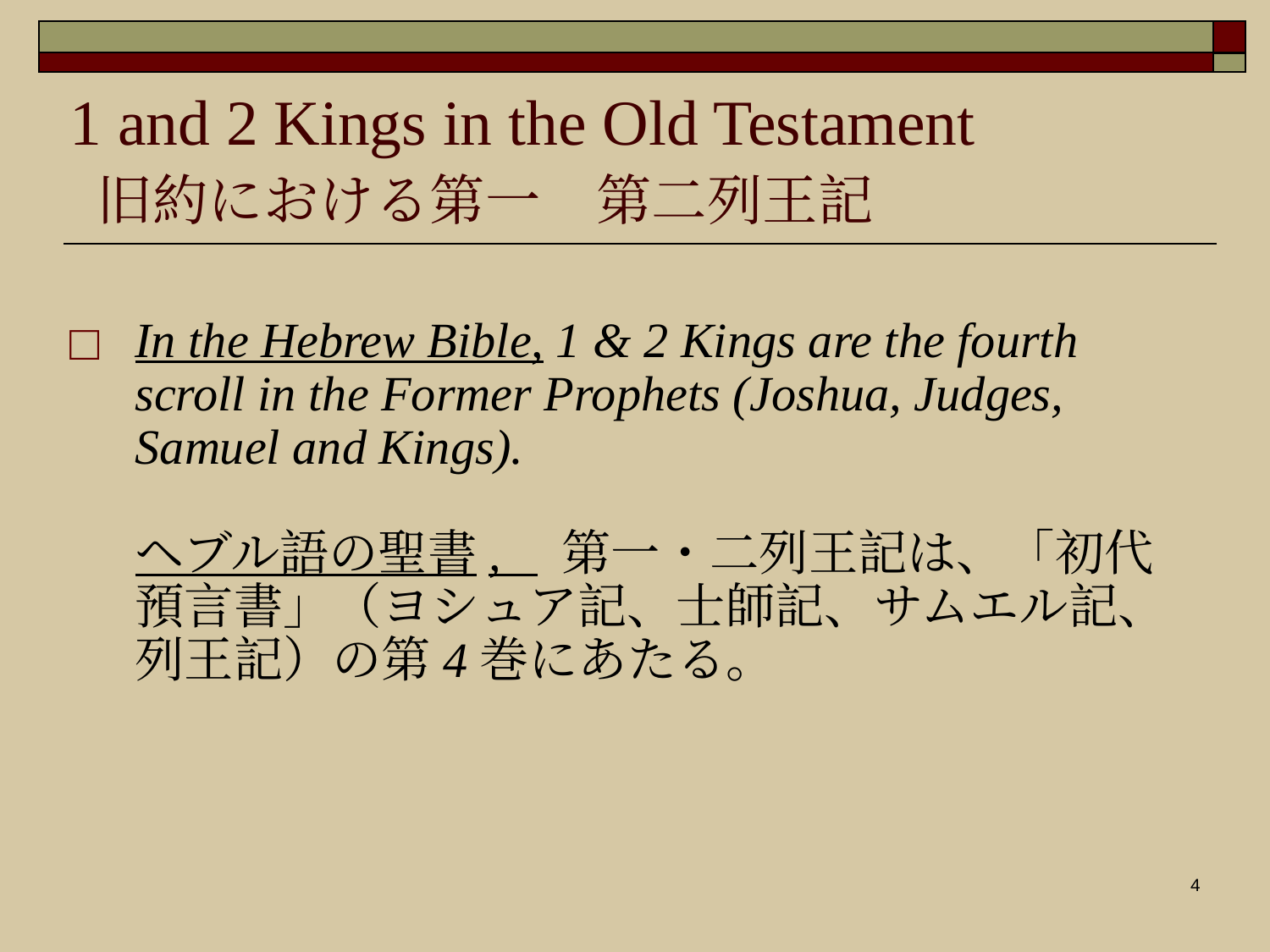

# 1 and 2 Kings in the Old Testament
旧約における第一　第二列王記
In the Hebrew Bible, 1 & 2 Kings are the fourth scroll in the Former Prophets (Joshua, Judges, Samuel and Kings).
ヘブル語の聖書,    第一・二列王記は、「初代預言書」（ヨシュア記、士師記、サムエル記、列王記）の第4巻にあたる。
4